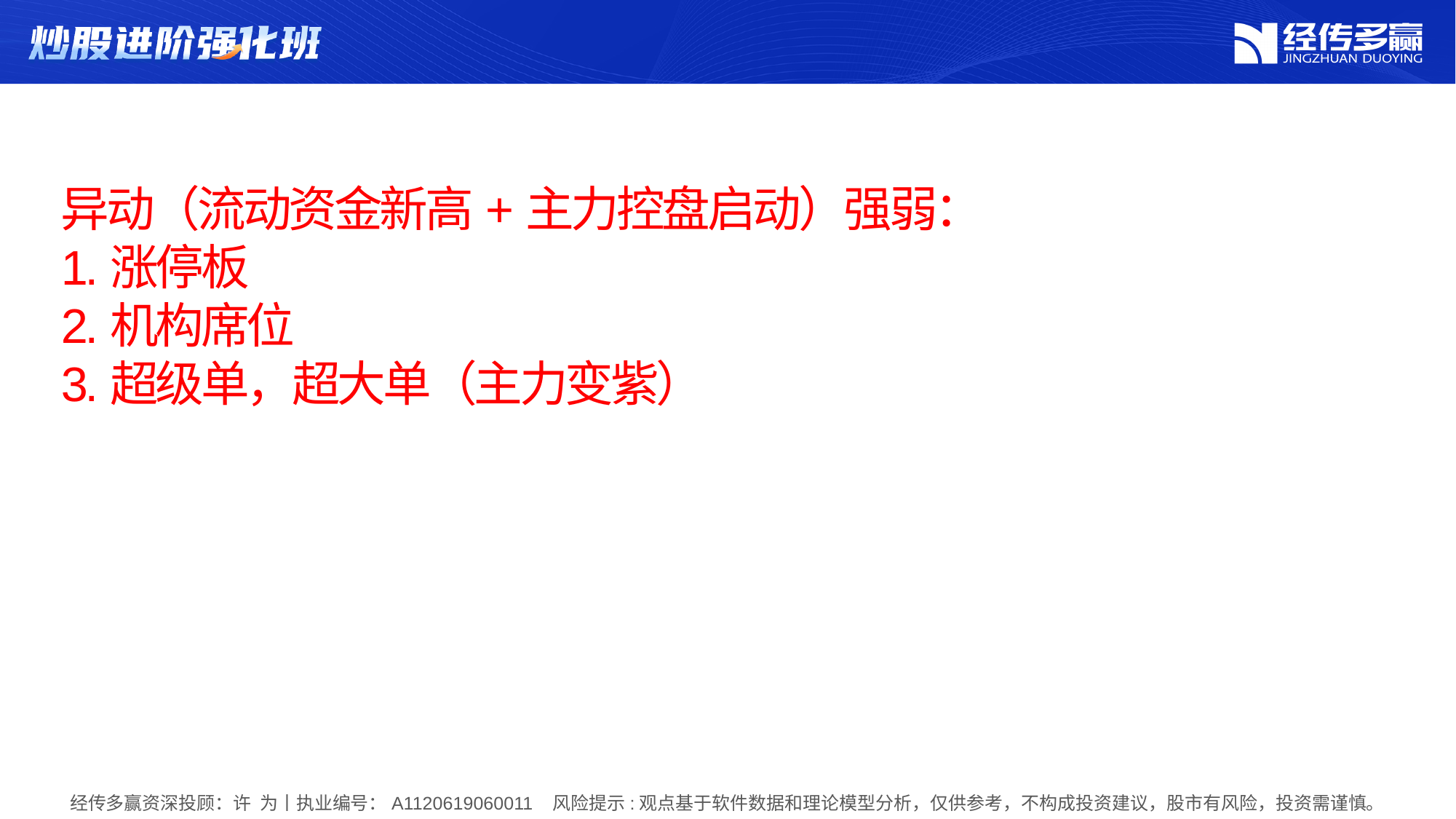

异动（流动资金新高+主力控盘启动）强弱：
1.涨停板
2.机构席位
3.超级单，超大单（主力变紫）